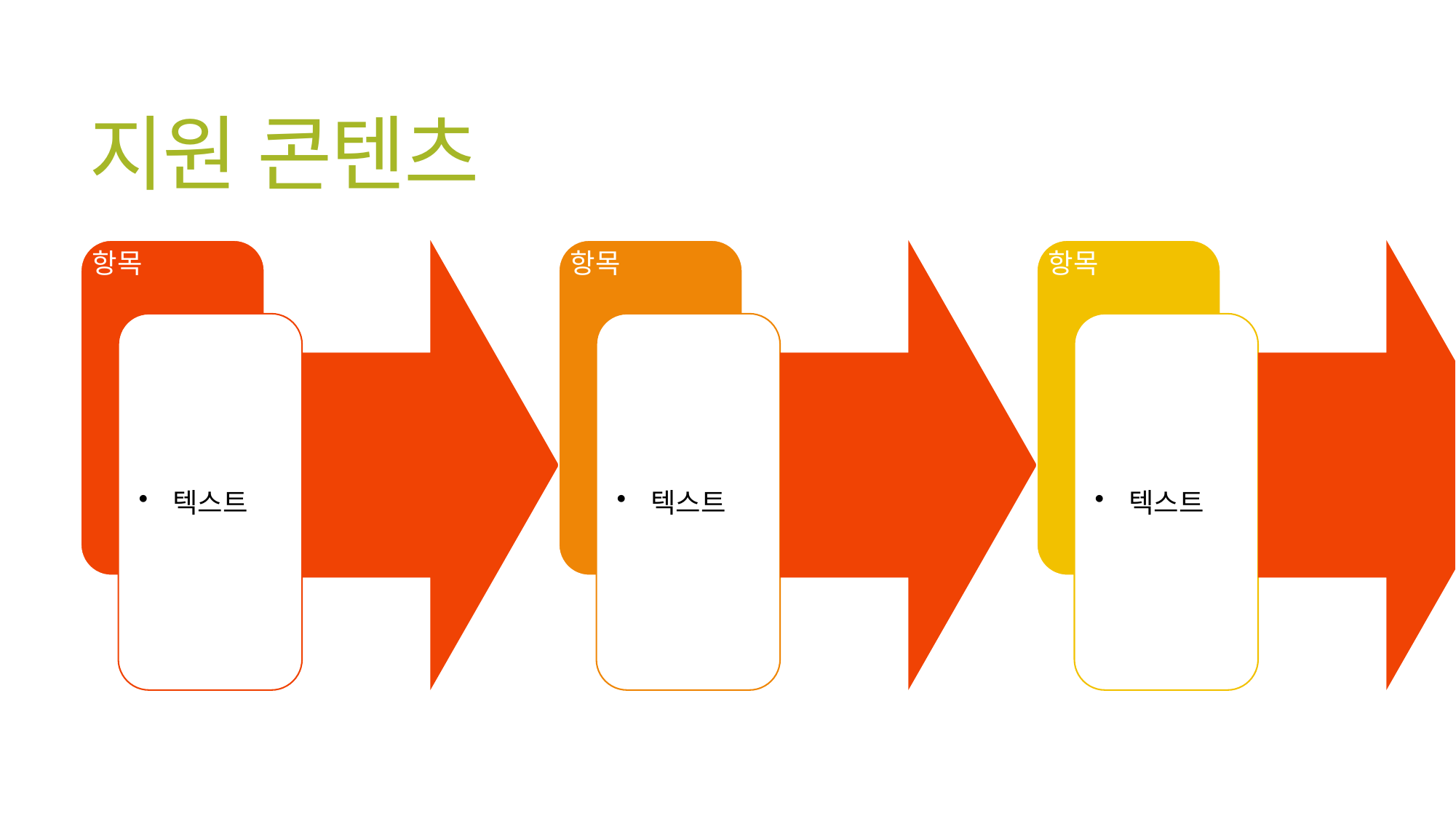

# 지원 콘텐츠
항목
텍스트
항목
텍스트
항목
텍스트
항목
텍스트
항목
텍스트